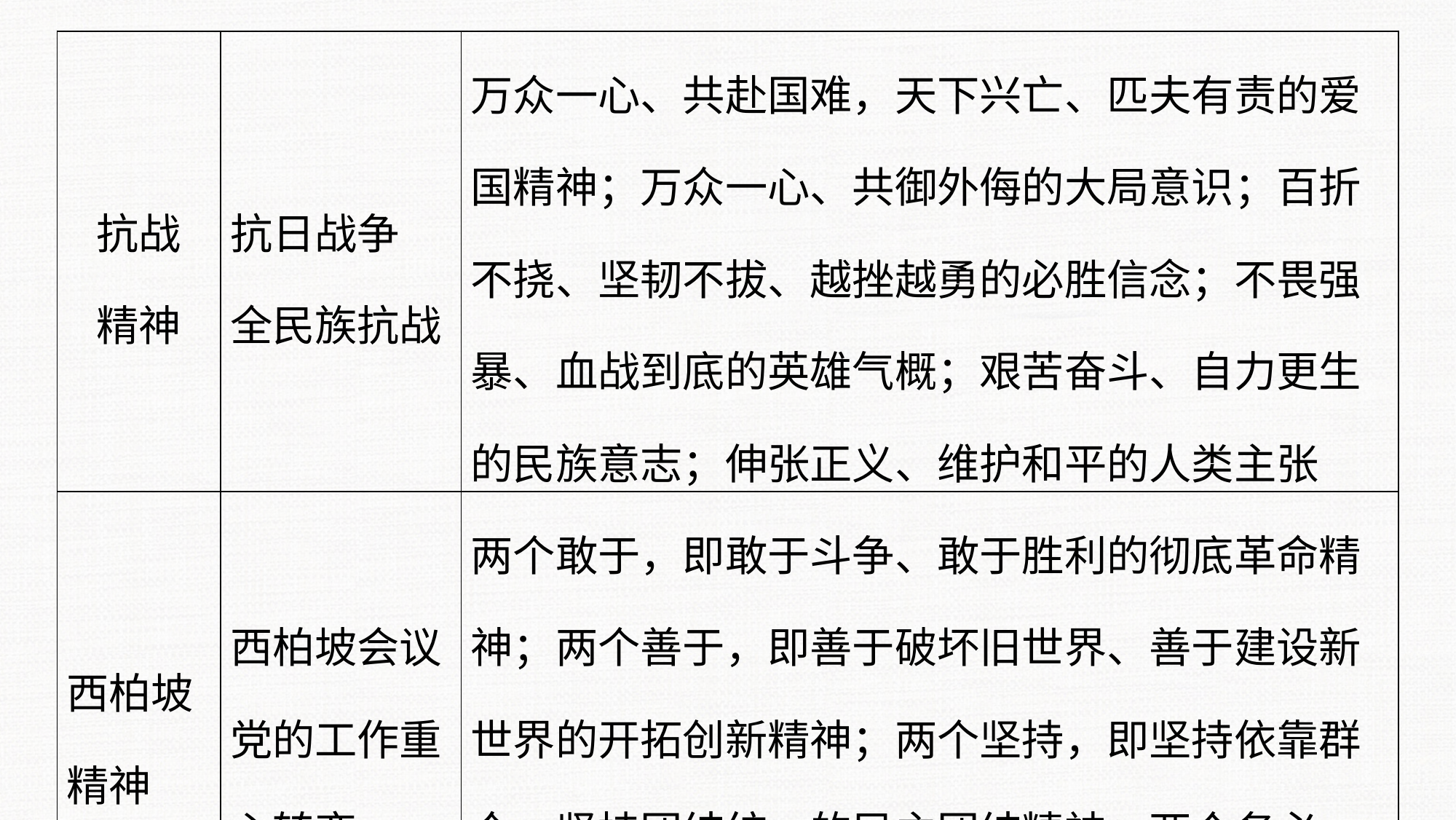

| 抗战 精神 | 抗日战争 全民族抗战 | 万众一心、共赴国难，天下兴亡、匹夫有责的爱国精神；万众一心、共御外侮的大局意识；百折不挠、坚韧不拔、越挫越勇的必胜信念；不畏强暴、血战到底的英雄气概；艰苦奋斗、自力更生的民族意志；伸张正义、维护和平的人类主张 |
| --- | --- | --- |
| 西柏坡精神 | 西柏坡会议 党的工作重心转变 | 两个敢于，即敢于斗争、敢于胜利的彻底革命精神；两个善于，即善于破坏旧世界、善于建设新世界的开拓创新精神；两个坚持，即坚持依靠群众、坚持团结统一的民主团结精神；两个务必，即谦虚谨慎、艰苦奋斗的精神 |